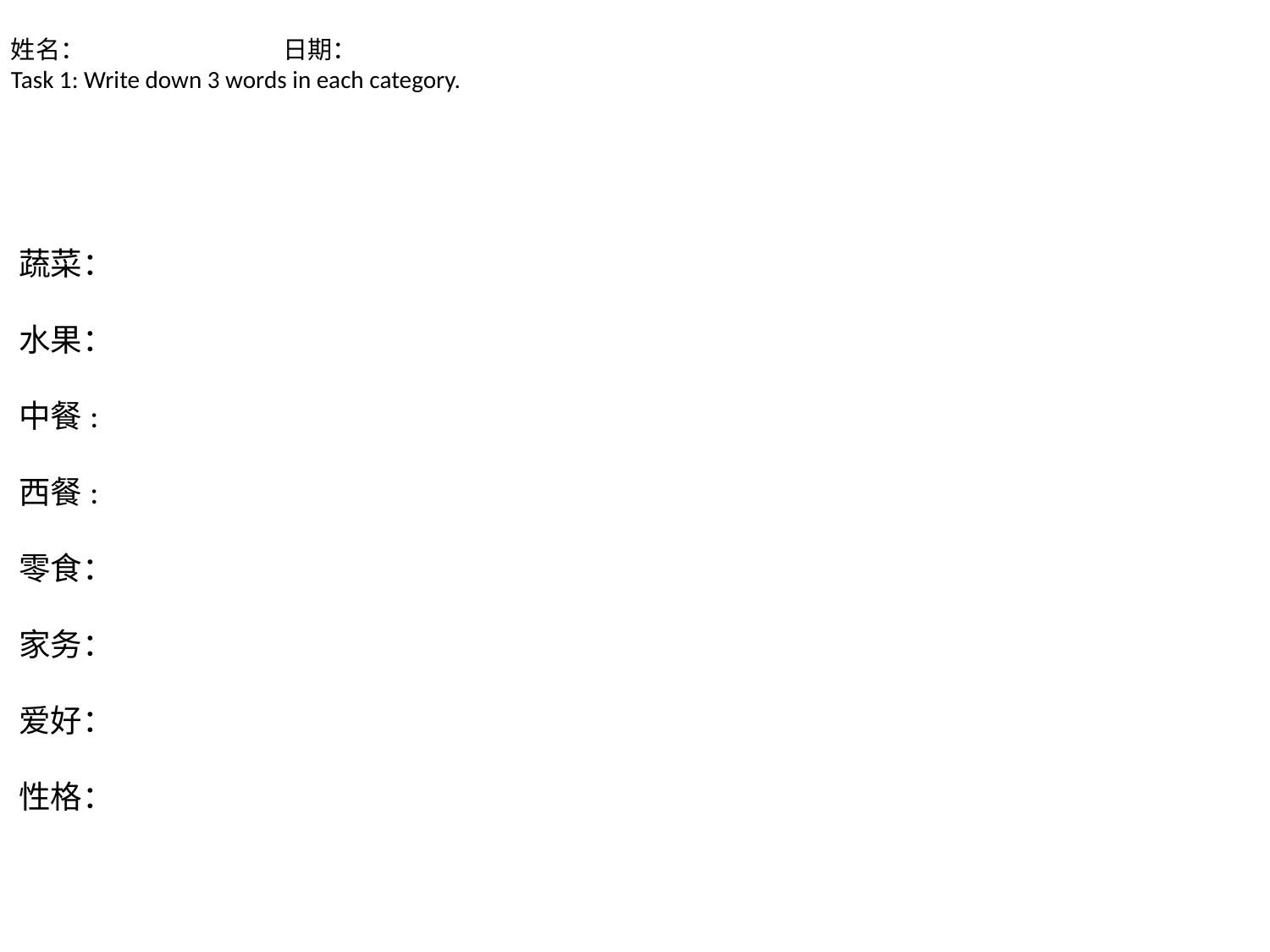

姓名：                                    日期：
Task 1: Write down 3 words in each category.
蔬菜：

水果：

中餐:

西餐:

零食：

家务：

爱好：

性格：